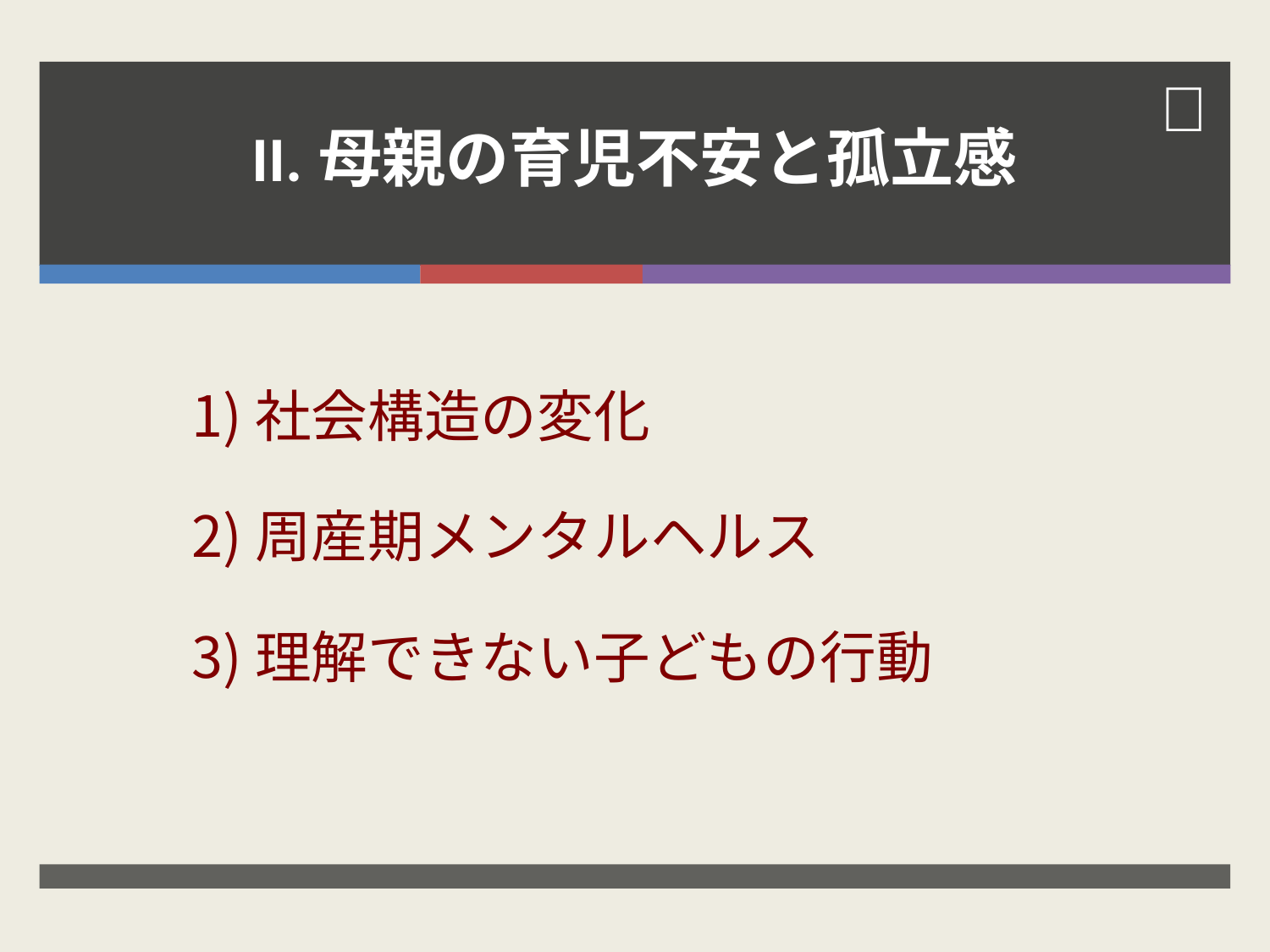

# II.母親の育児不安と孤立感
社会構造の変化
周産期メンタルヘルス
理解できない子どもの行動